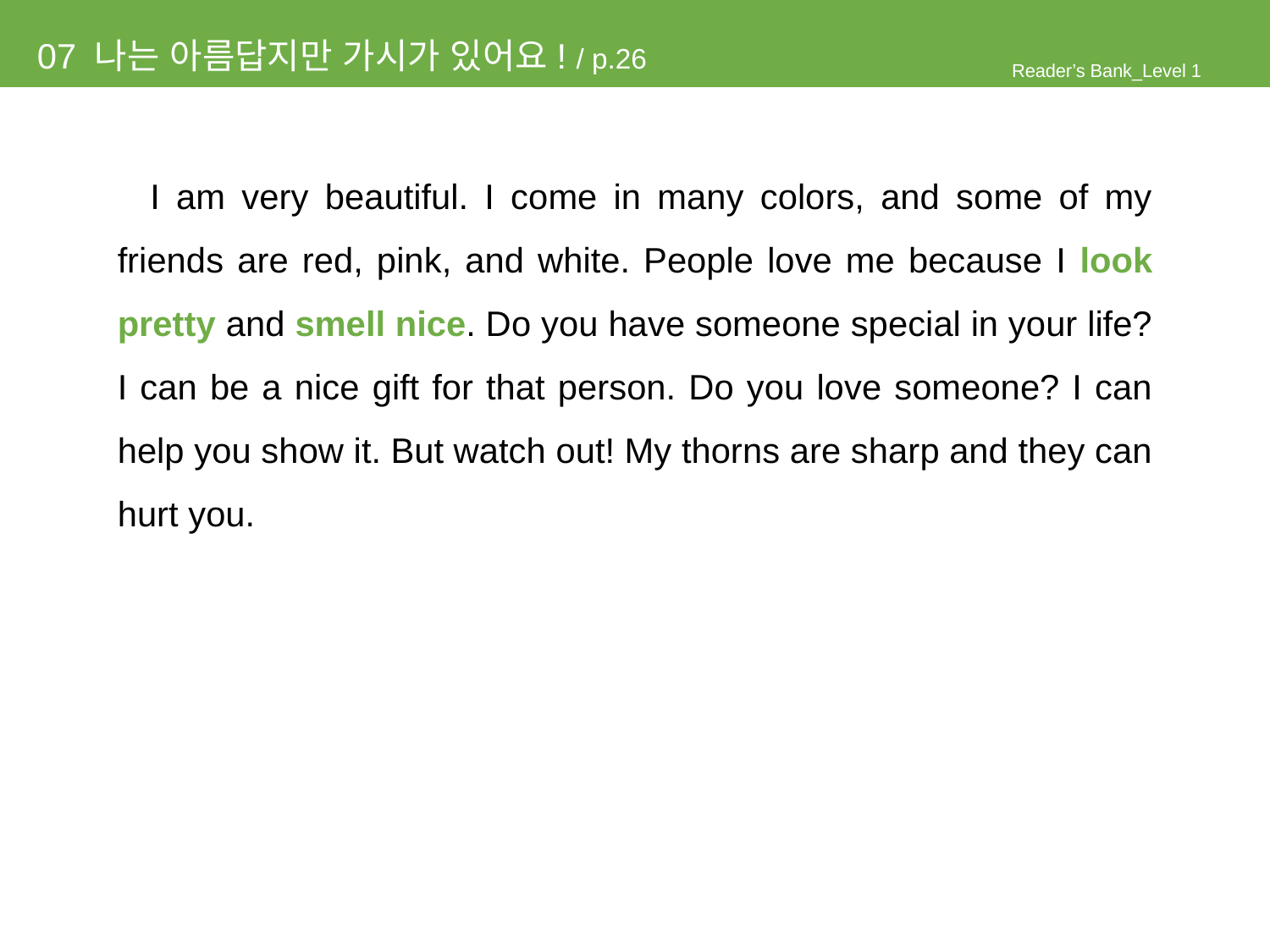

# 07 나는 아름답지만 가시가 있어요! / p.26
Reader’s Bank_Level 1

  I am very beautiful. I come in many colors, and some of my friends are red, pink, and white. People love me because I look pretty and smell nice. Do you have someone special in your life? I can be a nice gift for that person. Do you love someone? I can help you show it. But watch out! My thorns are sharp and they can hurt you.